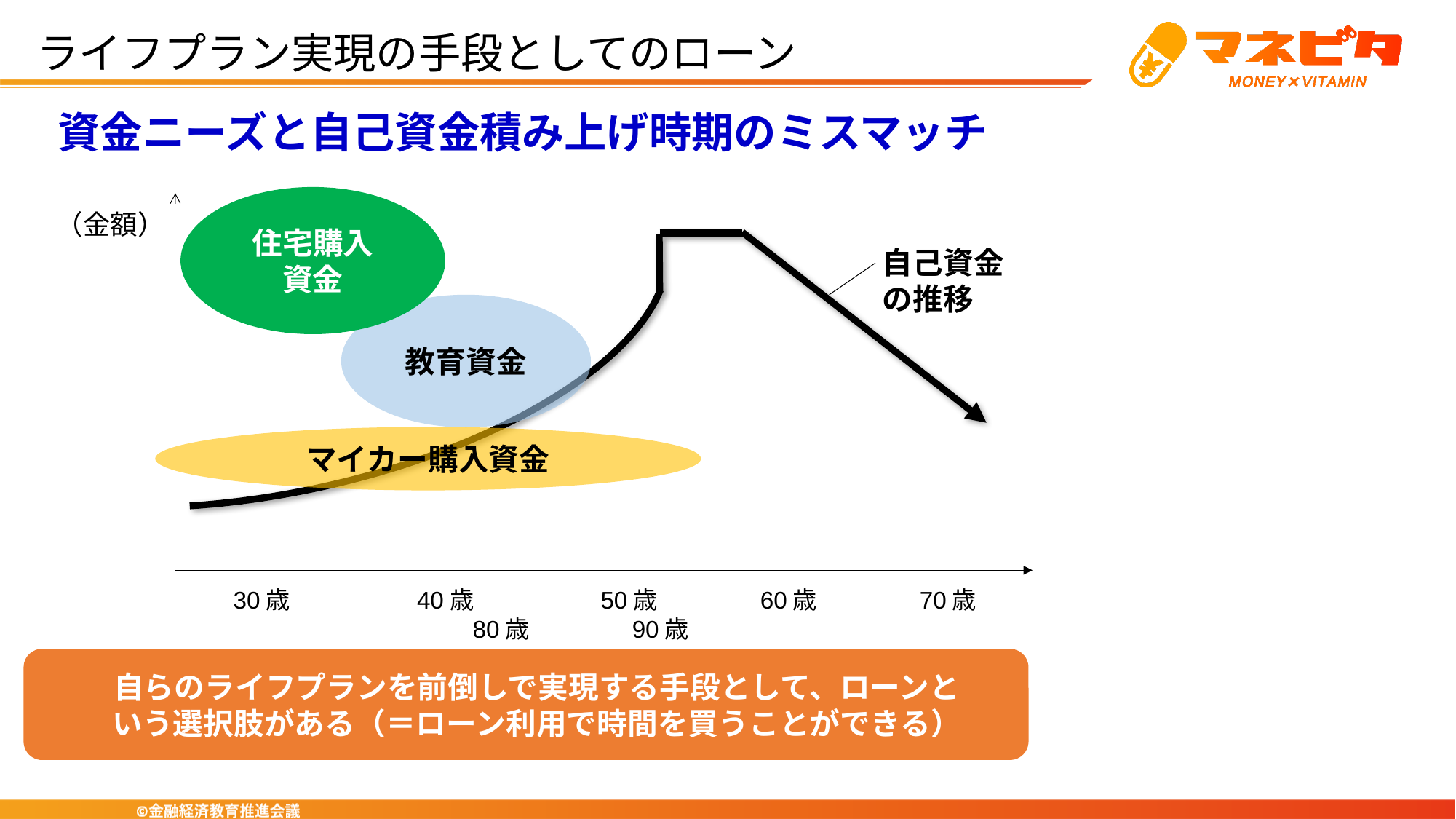

ライフプラン実現の手段としてのローン
資金ニーズと自己資金積み上げ時期のミスマッチ

住宅購入
資金
（金額）
自己資金
の推移
教育資金
マイカー購入資金
　30歳　　　　　40歳　　　　　50歳　　　　60歳　　　　70歳　　　　80歳　　　　90歳
  自らのライフプランを前倒しで実現する手段として、ローンと
  いう選択肢がある（＝ローン利用で時間を買うことができる）